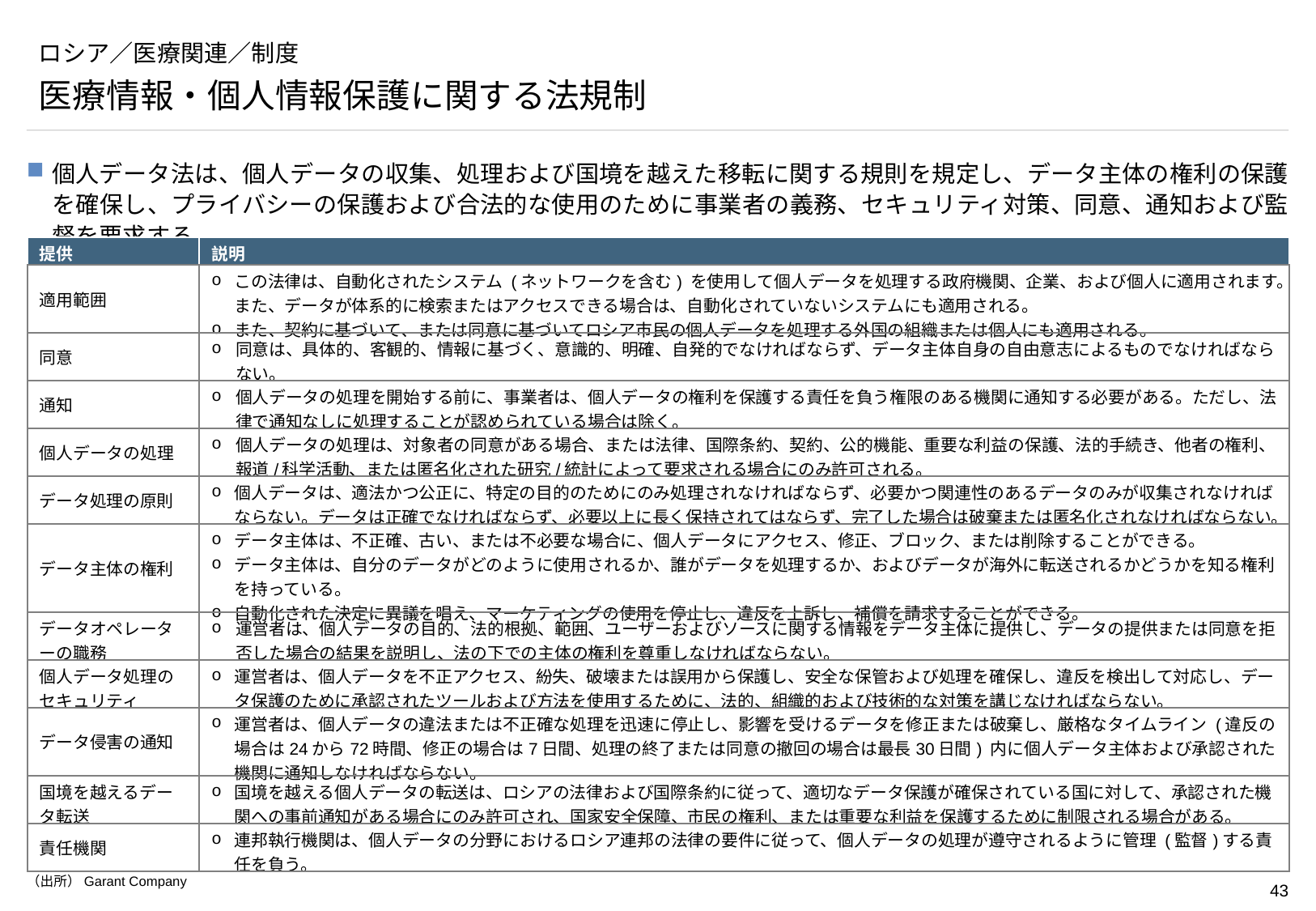

# ロシア／医療関連／制度
医療情報・個人情報保護に関する法規制

個人データ法は、個人データの収集、処理および国境を越えた移転に関する規則を規定し、データ主体の権利の保護を確保し、プライバシーの保護および合法的な使用のために事業者の義務、セキュリティ対策、同意、通知および監督を要求する。
| 提供 | 説明 |
| --- | --- |
| 適用範囲 | この法律は、自動化されたシステム (ネットワークを含む) を使用して個人データを処理する政府機関、企業、および個人に適用されます。また、データが体系的に検索またはアクセスできる場合は、自動化されていないシステムにも適用される。 また、契約に基づいて、または同意に基づいてロシア市民の個人データを処理する外国の組織または個人にも適用される。 |
| 同意 | 同意は、具体的、客観的、情報に基づく、意識的、明確、自発的でなければならず、データ主体自身の自由意志によるものでなければならない。 |
| 通知 | 個人データの処理を開始する前に、事業者は、個人データの権利を保護する責任を負う権限のある機関に通知する必要がある。ただし、法律で通知なしに処理することが認められている場合は除く。 |
| 個人データの処理 | 個人データの処理は、対象者の同意がある場合、または法律、国際条約、契約、公的機能、重要な利益の保護、法的手続き、他者の権利、報道/科学活動、または匿名化された研究/統計によって要求される場合にのみ許可される。 |
| データ処理の原則 | 個人データは、適法かつ公正に、特定の目的のためにのみ処理されなければならず、必要かつ関連性のあるデータのみが収集されなければならない。データは正確でなければならず、必要以上に長く保持されてはならず、完了した場合は破棄または匿名化されなければならない。 |
| データ主体の権利 | データ主体は、不正確、古い、または不必要な場合に、個人データにアクセス、修正、ブロック、または削除することができる。 データ主体は、自分のデータがどのように使用されるか、誰がデータを処理するか、およびデータが海外に転送されるかどうかを知る権利を持っている。 自動化された決定に異議を唱え、マーケティングの使用を停止し、違反を上訴し、補償を請求することができる。 |
| データオペレーターの職務 | 運営者は、個人データの目的、法的根拠、範囲、ユーザーおよびソースに関する情報をデータ主体に提供し、データの提供または同意を拒否した場合の結果を説明し、法の下での主体の権利を尊重しなければならない。 |
| 個人データ処理のセキュリティ | 運営者は、個人データを不正アクセス、紛失、破壊または誤用から保護し、安全な保管および処理を確保し、違反を検出して対応し、データ保護のために承認されたツールおよび方法を使用するために、法的、組織的および技術的な対策を講じなければならない。 |
| データ侵害の通知 | 運営者は、個人データの違法または不正確な処理を迅速に停止し、影響を受けるデータを修正または破棄し、厳格なタイムライン (違反の場合は24から72時間、修正の場合は7日間、処理の終了または同意の撤回の場合は最長30日間) 内に個人データ主体および承認された機関に通知しなければならない。 |
| 国境を越えるデータ転送 | 国境を越える個人データの転送は、ロシアの法律および国際条約に従って、適切なデータ保護が確保されている国に対して、承認された機関への事前通知がある場合にのみ許可され、国家安全保障、市民の権利、または重要な利益を保護するために制限される場合がある。 |
| 責任機関 | 連邦執行機関は、個人データの分野におけるロシア連邦の法律の要件に従って、個人データの処理が遵守されるように管理 (監督)する責任を負う。 |
（出所）Garant Company